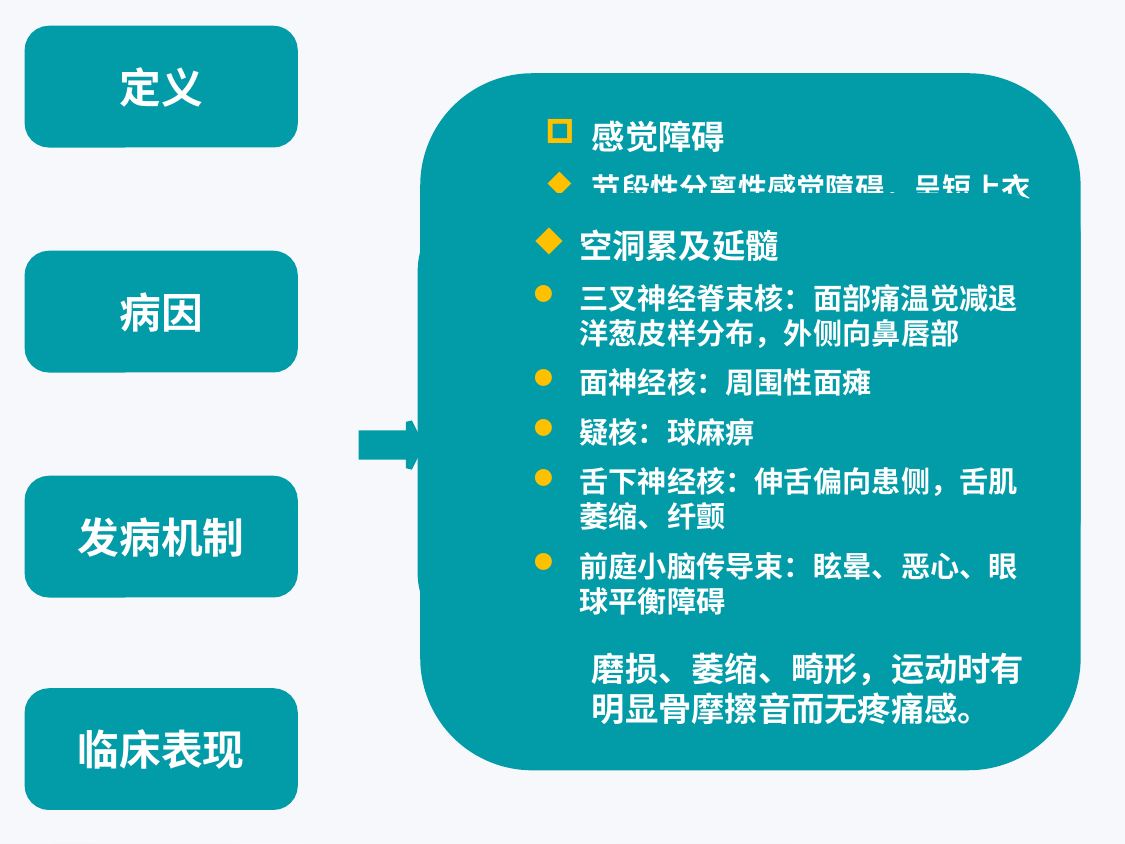

定义
感觉障碍
节段性分离性感觉障碍，呈短上衣样分布
运动障碍
前角细胞：支配区肌无力、肌萎缩、肌束颤动
神经营养性障碍
皮肤营养障碍
神经源性膀胱和小便失禁（晚期）
夏科关节（本病特征）：关节磨损、萎缩、畸形，运动时有明显骨摩擦音而无疼痛感。
临床分型
Barnett分型
脊髓空洞伴第四脑室正中孔堵塞、中央管扩大
特发性脊髓空洞症
继发性脊髓空洞症
单纯性脊髓积水或伴脑积水
空洞累及延髓
三叉神经脊束核：面部痛温觉减退洋葱皮样分布，外侧向鼻唇部
面神经核：周围性面瘫
疑核：球麻痹
舌下神经核：伸舌偏向患侧，舌肌萎缩、纤颤
前庭小脑传导束：眩晕、恶心、眼球平衡障碍
发病年龄：20-30岁
男女性别比：3：1
隐匿起病，进展缓慢，病程数m至数十y
空洞大小、病变位置决定临床表现
病因

发病机制
临床表现